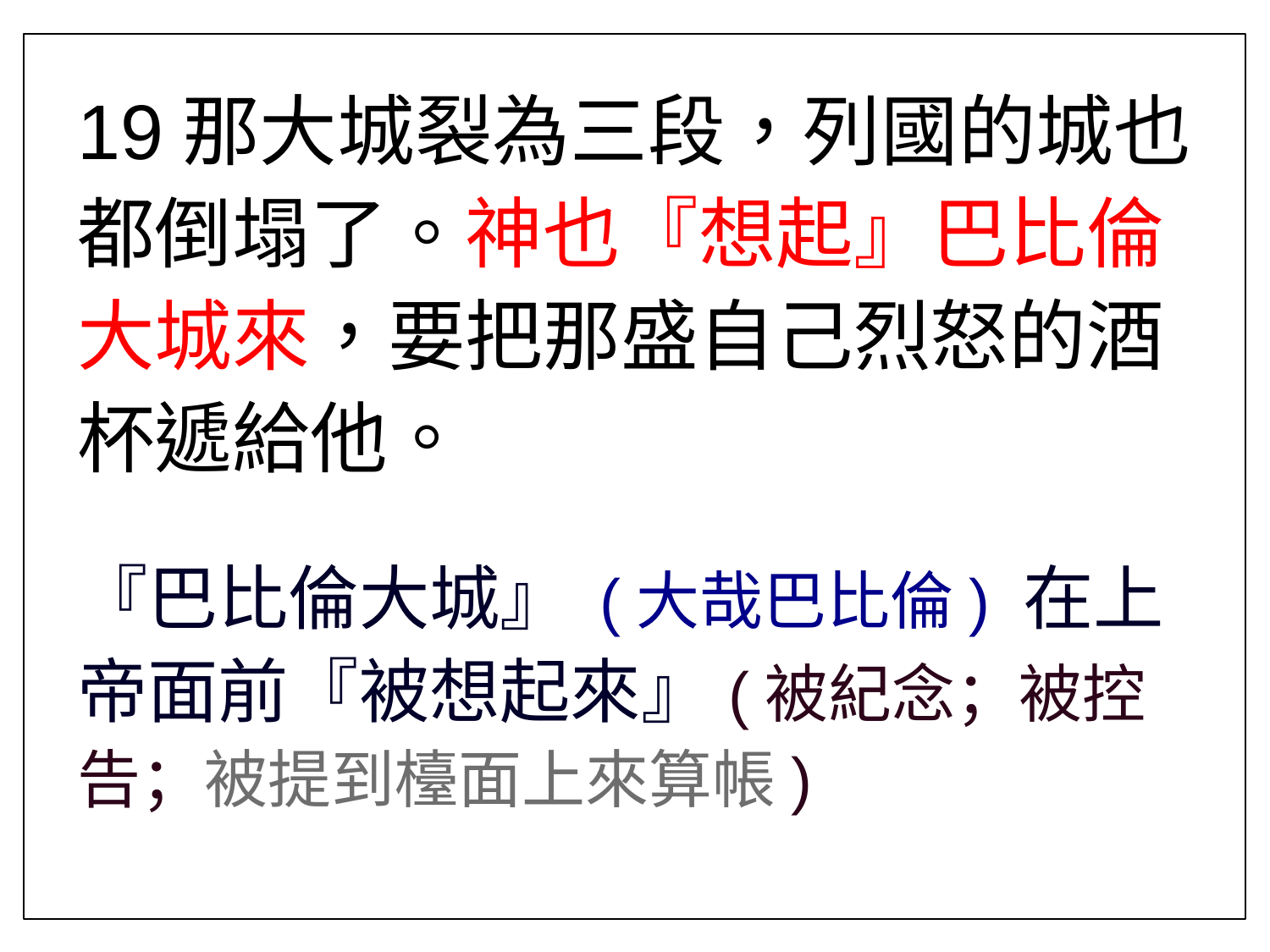

19那大城裂為三段，列國的城也都倒塌了。神也『想起』巴比倫大城來，要把那盛自己烈怒的酒杯遞給他。
『巴比倫大城』 (大哉巴比倫) 在上帝面前『被想起來』(被紀念；被控告；被提到檯面上來算帳)